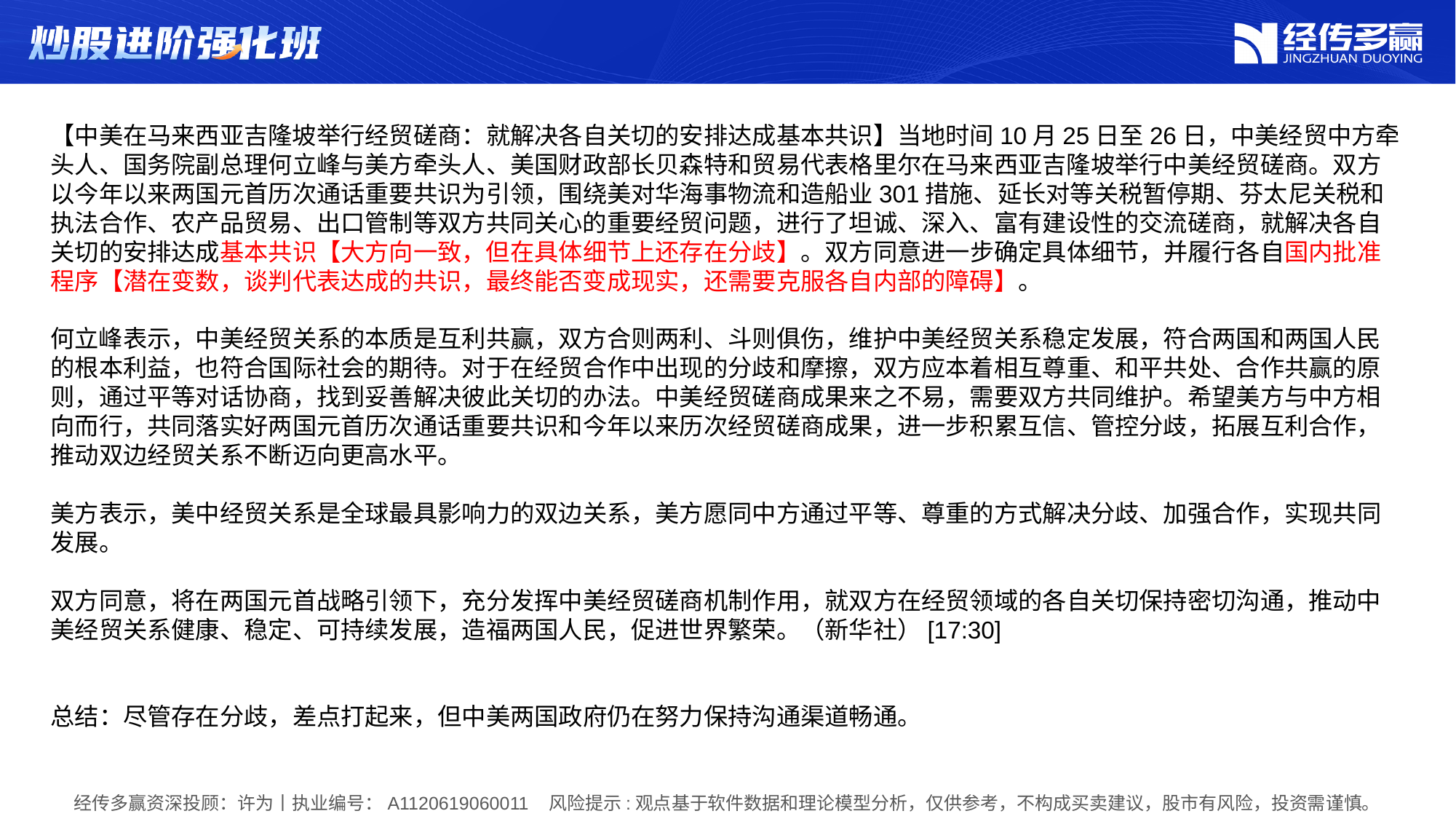

【中美在马来西亚吉隆坡举行经贸磋商：就解决各自关切的安排达成基本共识】当地时间10月25日至26日，中美经贸中方牵头人、国务院副总理何立峰与美方牵头人、美国财政部长贝森特和贸易代表格里尔在马来西亚吉隆坡举行中美经贸磋商。双方以今年以来两国元首历次通话重要共识为引领，围绕美对华海事物流和造船业301措施、延长对等关税暂停期、芬太尼关税和执法合作、农产品贸易、出口管制等双方共同关心的重要经贸问题，进行了坦诚、深入、富有建设性的交流磋商，就解决各自关切的安排达成基本共识【大方向一致，但在具体细节上还存在分歧】。双方同意进一步确定具体细节，并履行各自国内批准程序【潜在变数，谈判代表达成的共识，最终能否变成现实，还需要克服各自内部的障碍】。

何立峰表示，中美经贸关系的本质是互利共赢，双方合则两利、斗则俱伤，维护中美经贸关系稳定发展，符合两国和两国人民的根本利益，也符合国际社会的期待。对于在经贸合作中出现的分歧和摩擦，双方应本着相互尊重、和平共处、合作共赢的原则，通过平等对话协商，找到妥善解决彼此关切的办法。中美经贸磋商成果来之不易，需要双方共同维护。希望美方与中方相向而行，共同落实好两国元首历次通话重要共识和今年以来历次经贸磋商成果，进一步积累互信、管控分歧，拓展互利合作，推动双边经贸关系不断迈向更高水平。

美方表示，美中经贸关系是全球最具影响力的双边关系，美方愿同中方通过平等、尊重的方式解决分歧、加强合作，实现共同发展。

双方同意，将在两国元首战略引领下，充分发挥中美经贸磋商机制作用，就双方在经贸领域的各自关切保持密切沟通，推动中美经贸关系健康、稳定、可持续发展，造福两国人民，促进世界繁荣。（新华社）[17:30]

总结：尽管存在分歧，差点打起来，但中美两国政府仍在努力保持沟通渠道畅通。